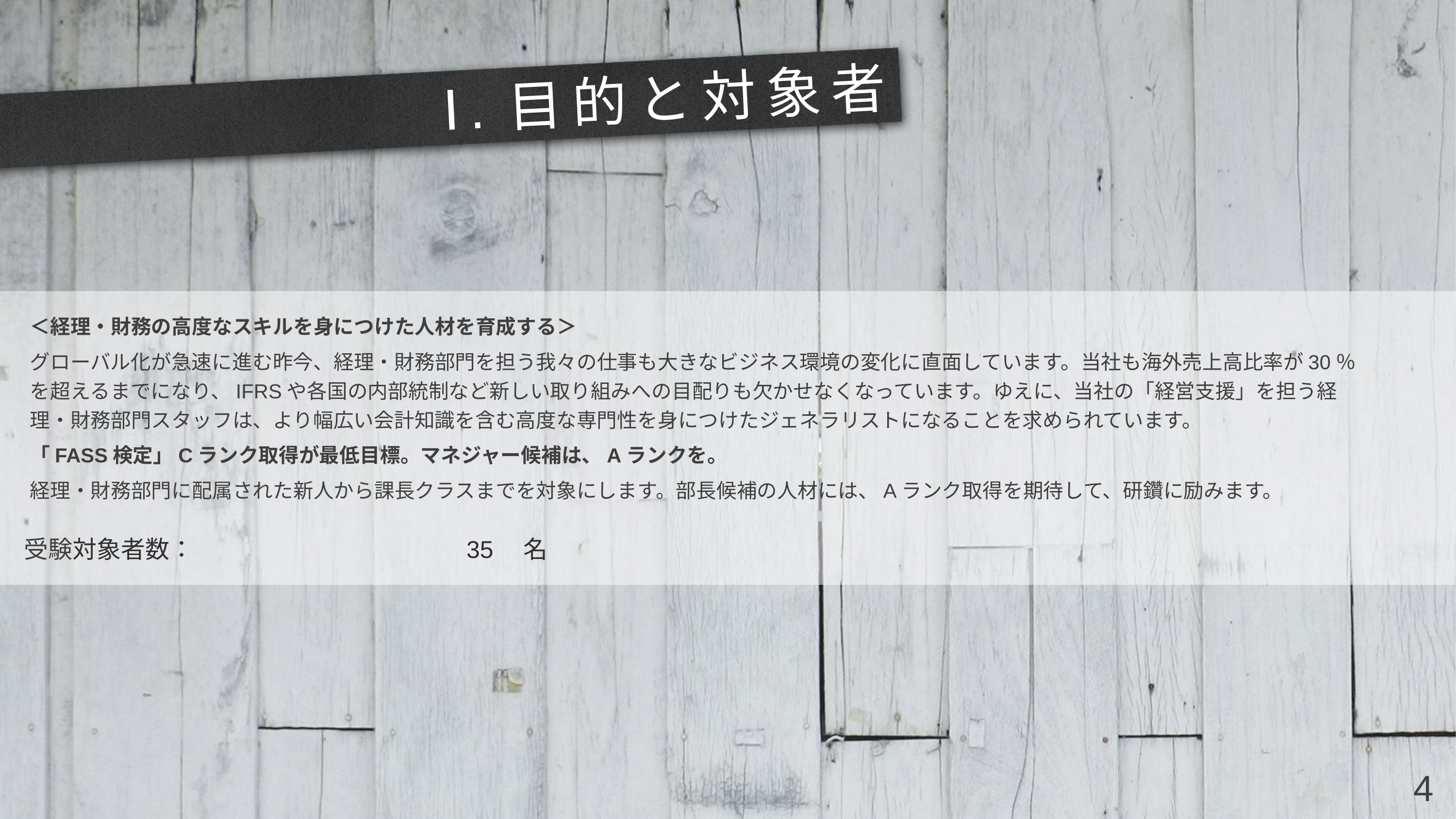

# Ⅰ.目的と対象者

＜経理・財務の高度なスキルを身につけた人材を育成する＞
グローバル化が急速に進む昨今、経理・財務部門を担う我々の仕事も大きなビジネス環境の変化に直面しています。当社も海外売上高比率が30％を超えるまでになり、IFRSや各国の内部統制など新しい取り組みへの目配りも欠かせなくなっています。ゆえに、当社の「経営支援」を担う経理・財務部門スタッフは、より幅広い会計知識を含む高度な専門性を身につけたジェネラリストになることを求められています。
「FASS検定」Cランク取得が最低目標。マネジャー候補は、Aランクを。
経理・財務部門に配属された新人から課長クラスまでを対象にします。部長候補の人材には、Aランク取得を期待して、研鑽に励みます。

受験対象者数：	　　　　　　　　　35　名
4